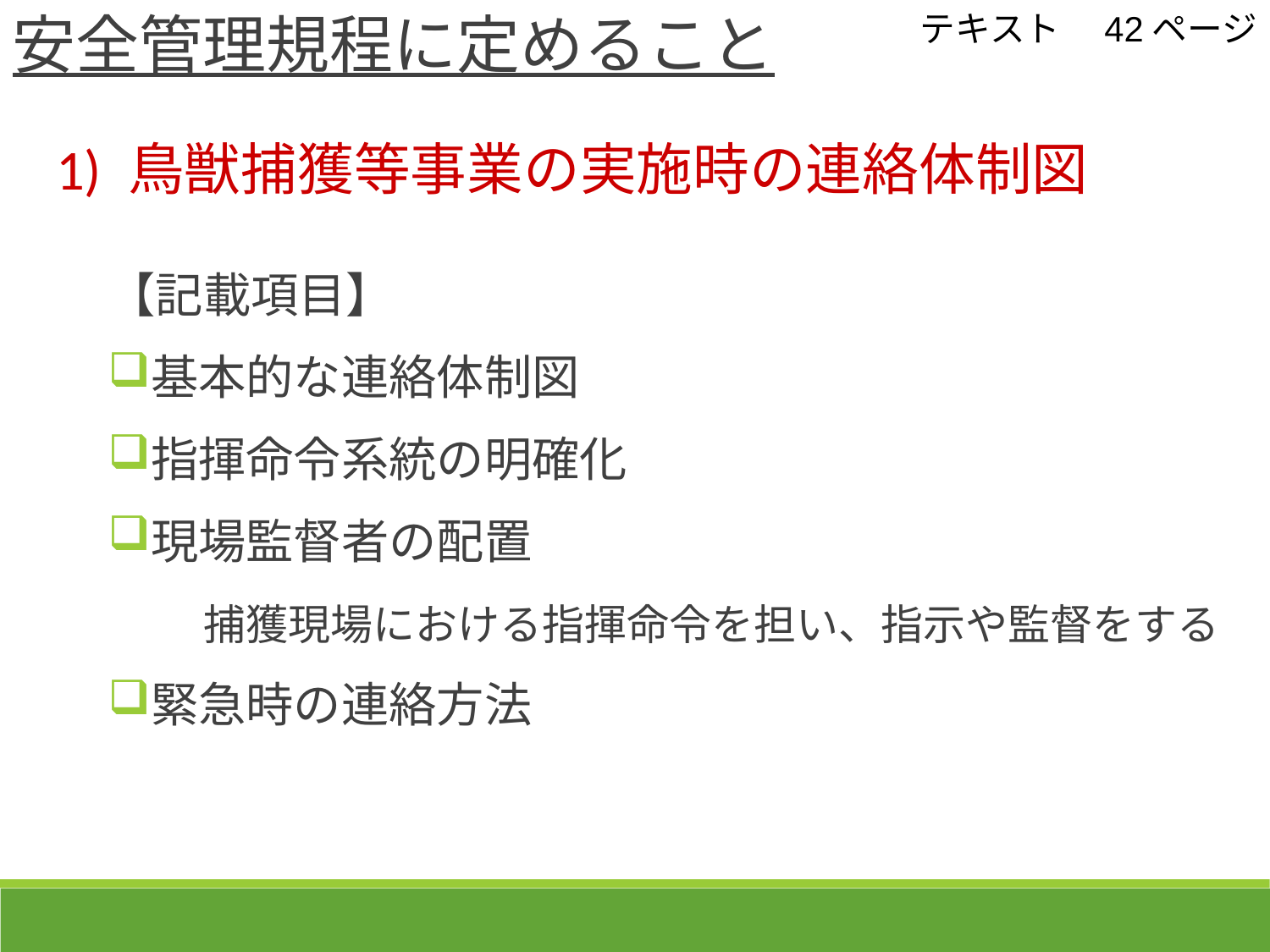

テキスト　42ページ
安全管理規程に定めること
1) 鳥獣捕獲等事業の実施時の連絡体制図

【記載項目】
基本的な連絡体制図
指揮命令系統の明確化
現場監督者の配置
　　捕獲現場における指揮命令を担い、指示や監督をする
緊急時の連絡方法